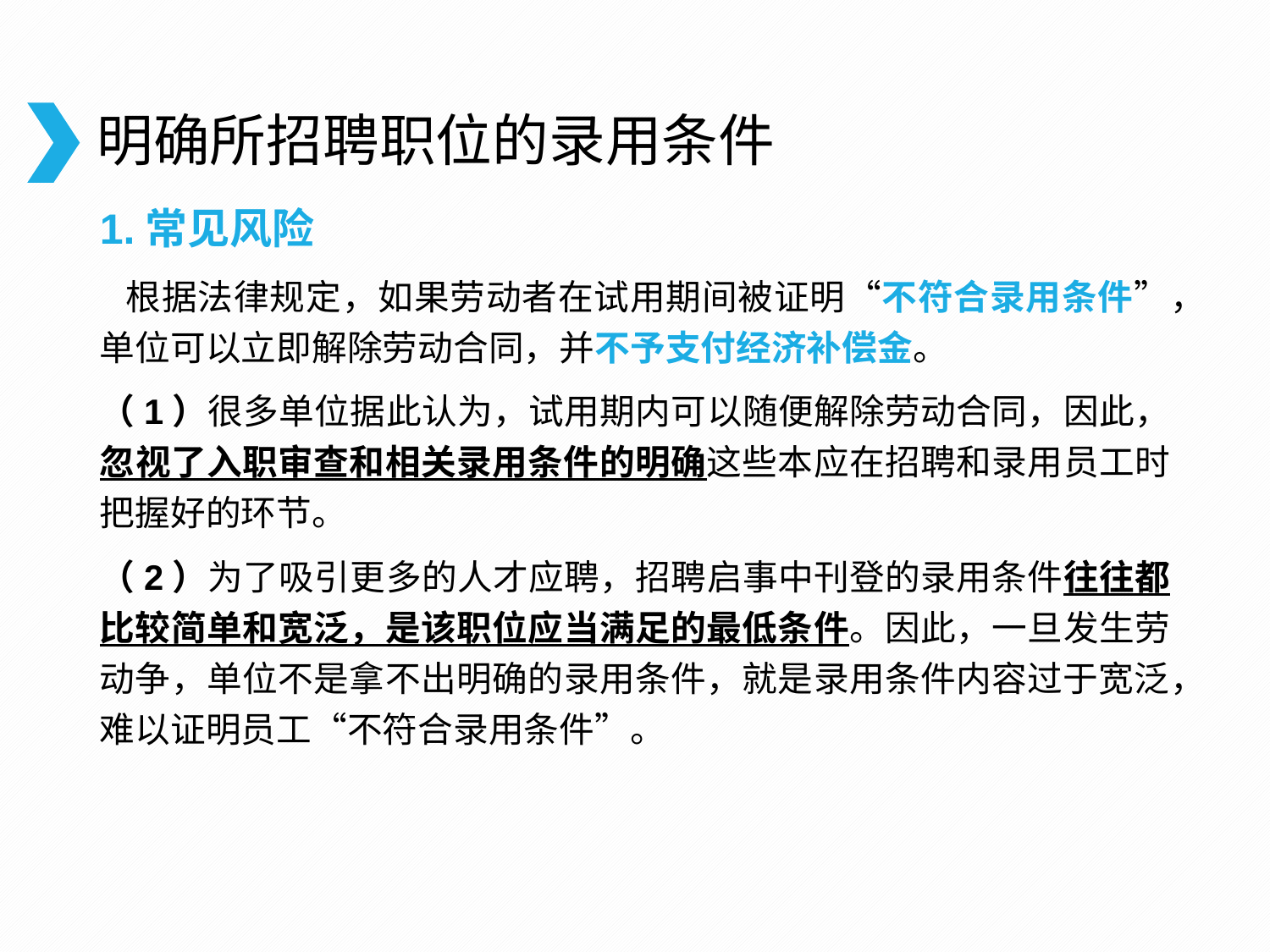

# 明确所招聘职位的录用条件
1.常见风险
  根据法律规定，如果劳动者在试用期间被证明“不符合录用条件”，单位可以立即解除劳动合同，并不予支付经济补偿金。
（1）很多单位据此认为，试用期内可以随便解除劳动合同，因此，忽视了入职审查和相关录用条件的明确这些本应在招聘和录用员工时把握好的环节。
（2）为了吸引更多的人才应聘，招聘启事中刊登的录用条件往往都比较简单和宽泛，是该职位应当满足的最低条件。因此，一旦发生劳动争，单位不是拿不出明确的录用条件，就是录用条件内容过于宽泛，难以证明员工“不符合录用条件”。
20